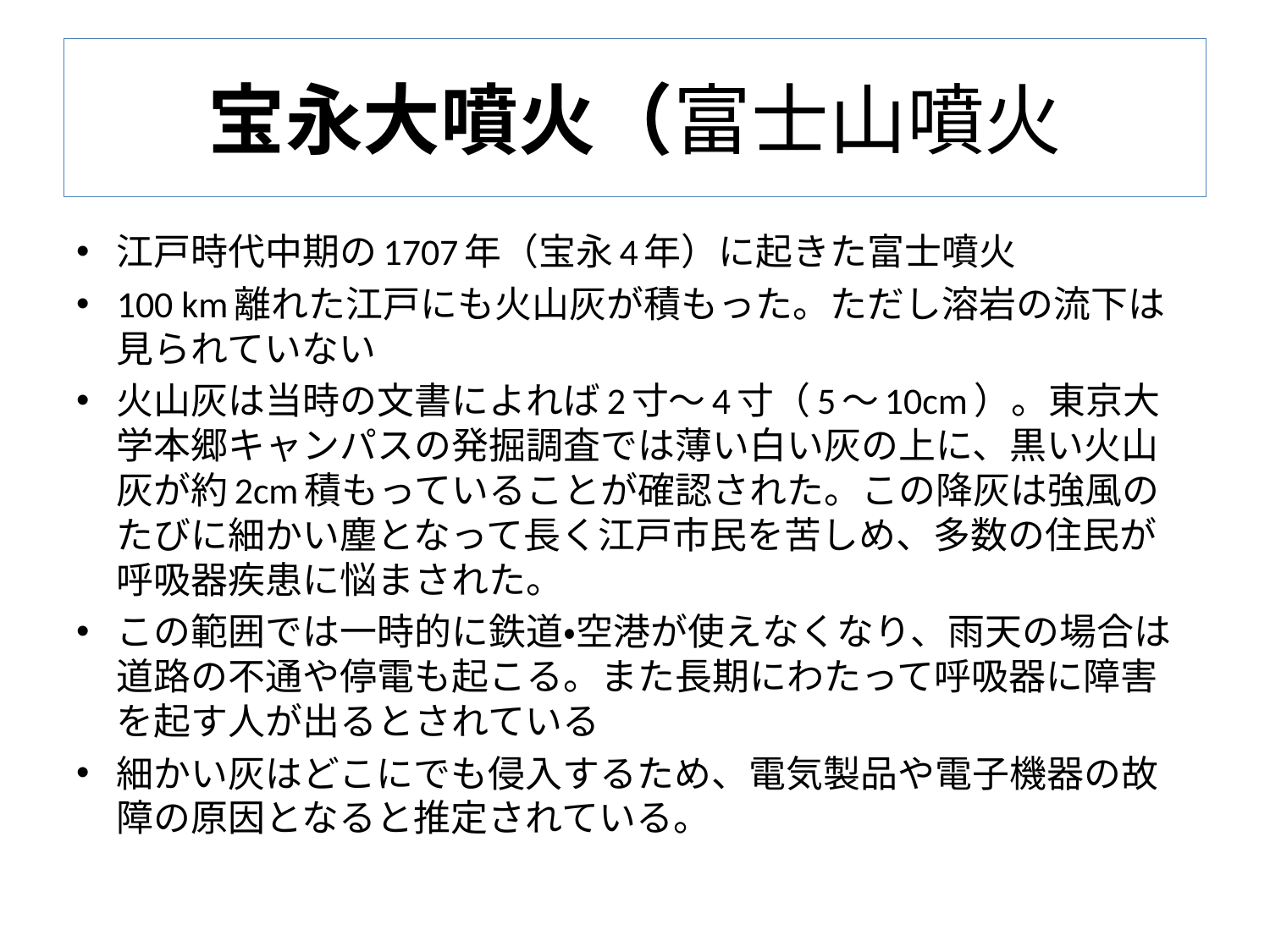

# 宝永大噴火（富士山噴火
江戸時代中期の1707年（宝永4年）に起きた富士噴火
100 km離れた江戸にも火山灰が積もった。ただし溶岩の流下は見られていない
火山灰は当時の文書によれば2寸〜4寸（5〜10cm）。東京大学本郷キャンパスの発掘調査では薄い白い灰の上に、黒い火山灰が約2cm積もっていることが確認された。この降灰は強風のたびに細かい塵となって長く江戸市民を苦しめ、多数の住民が呼吸器疾患に悩まされた。
この範囲では一時的に鉄道・空港が使えなくなり、雨天の場合は道路の不通や停電も起こる。また長期にわたって呼吸器に障害を起す人が出るとされている
細かい灰はどこにでも侵入するため、電気製品や電子機器の故障の原因となると推定されている。